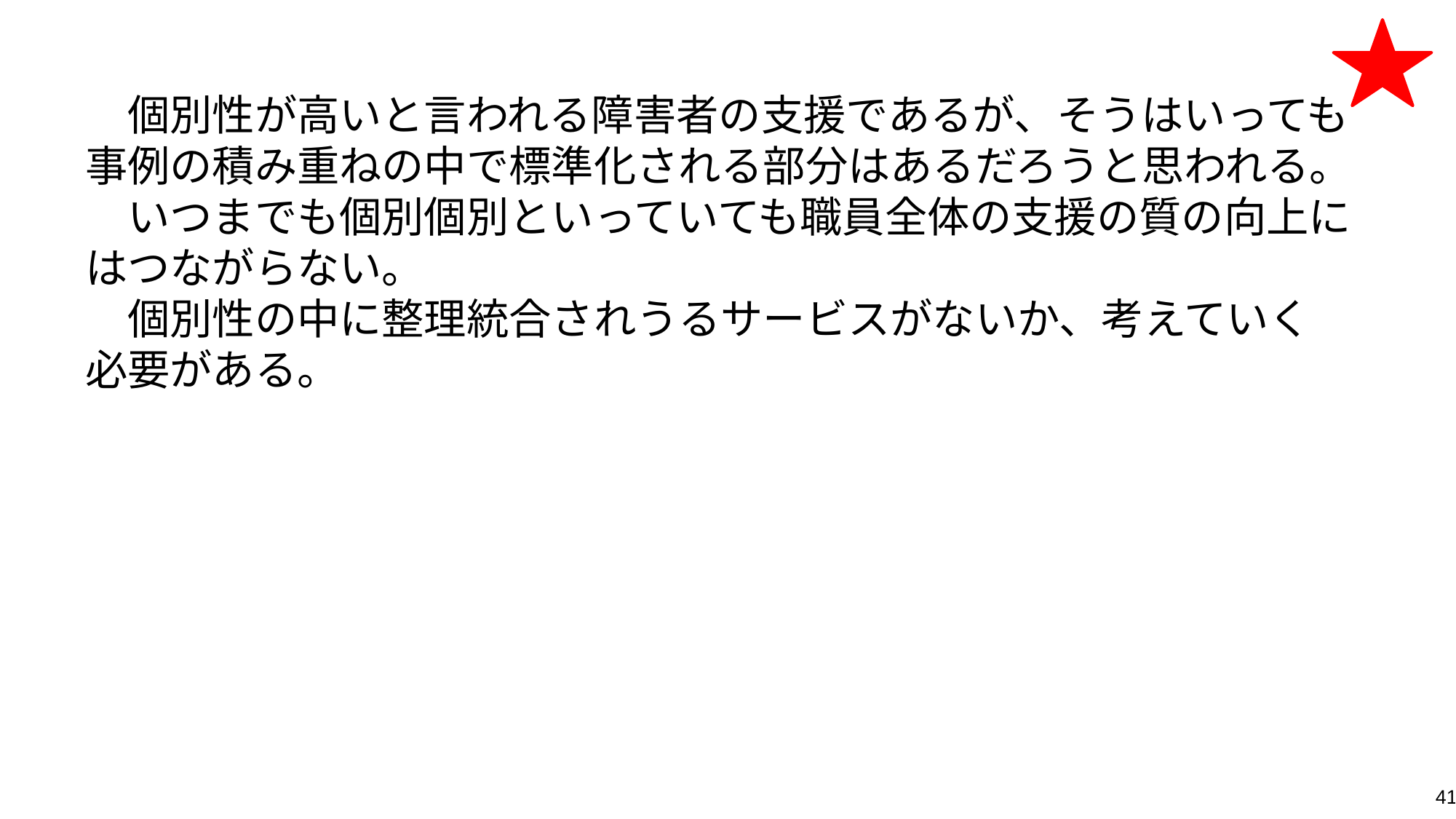

個別性が高いと言われる障害者の支援であるが、そうはいっても事例の積み重ねの中で標準化される部分はあるだろうと思われる。
　いつまでも個別個別といっていても職員全体の支援の質の向上にはつながらない。
　個別性の中に整理統合されうるサービスがないか、考えていく必要がある。
41